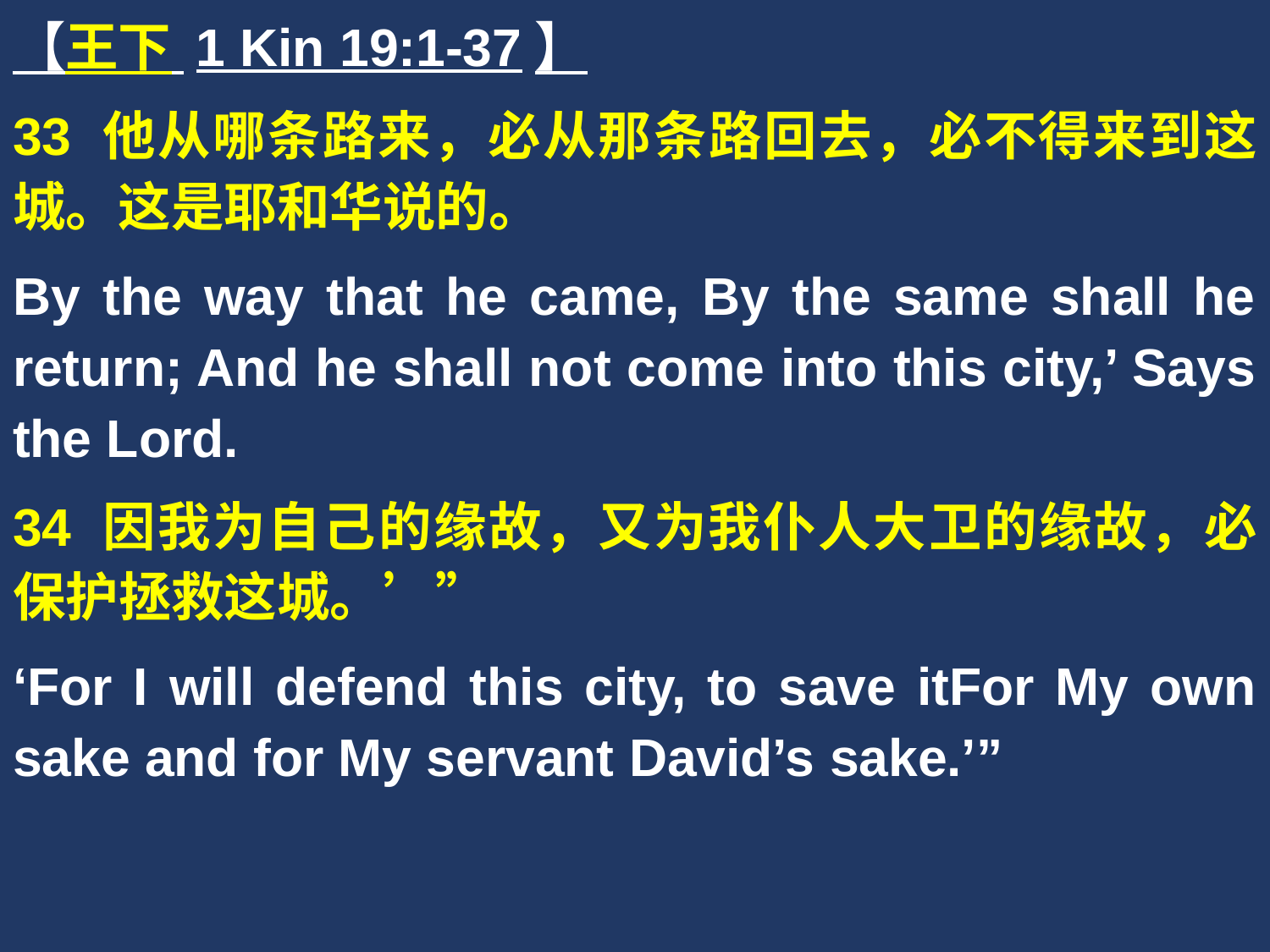

【王下 1 Kin 19:1-37】
33 他从哪条路来，必从那条路回去，必不得来到这城。这是耶和华说的。
By the way that he came, By the same shall he return; And he shall not come into this city,’ Says the Lord.
34 因我为自己的缘故，又为我仆人大卫的缘故，必保护拯救这城。’”
‘For I will defend this city, to save itFor My own sake and for My servant David’s sake.’”